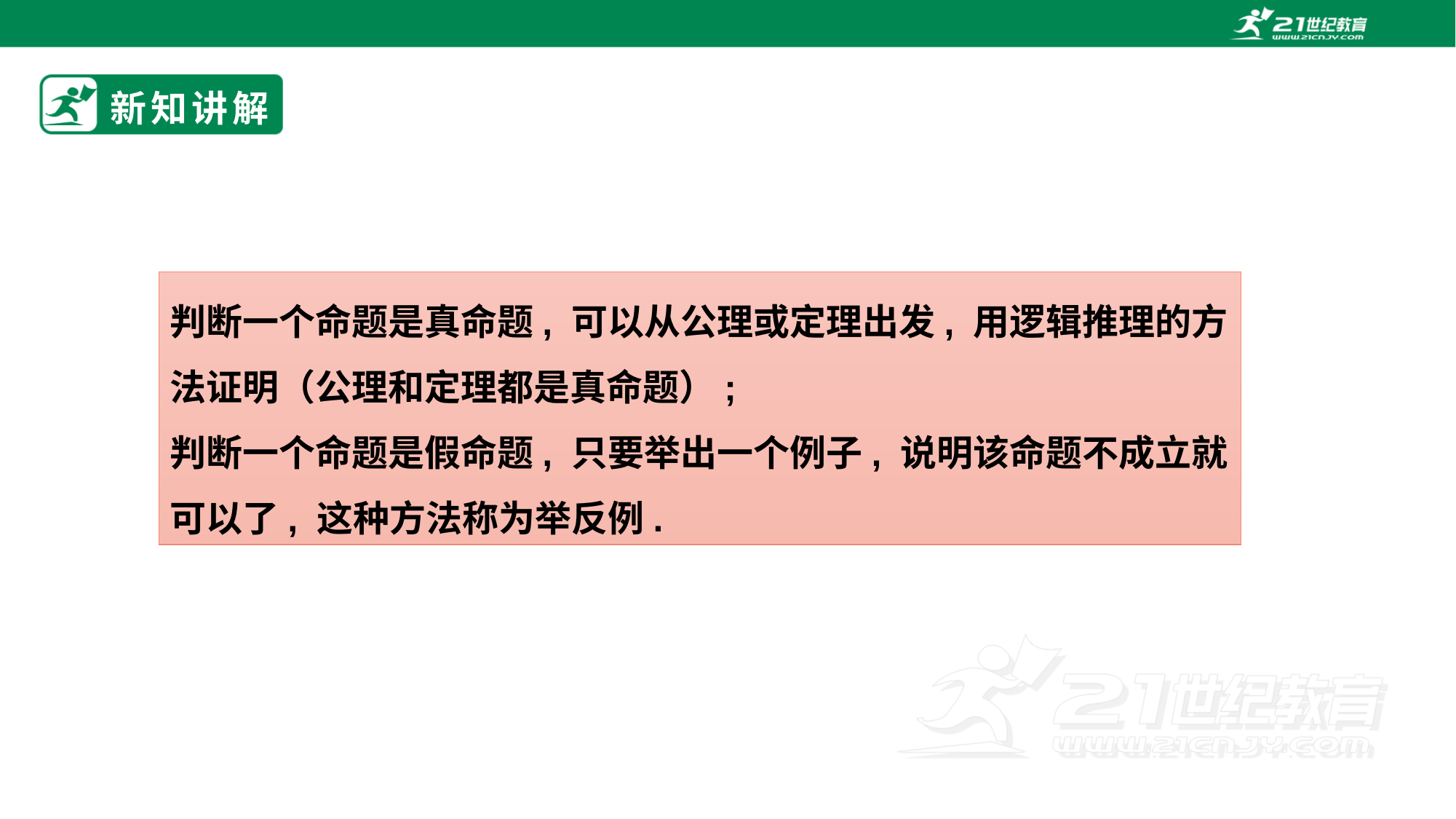

# 新知讲解
判断一个命题是真命题, 可以从公理或定理出发, 用逻辑推理的方法证明（公理和定理都是真命题）;
判断一个命题是假命题, 只要举出一个例子, 说明该命题不成立就可以了, 这种方法称为举反例.